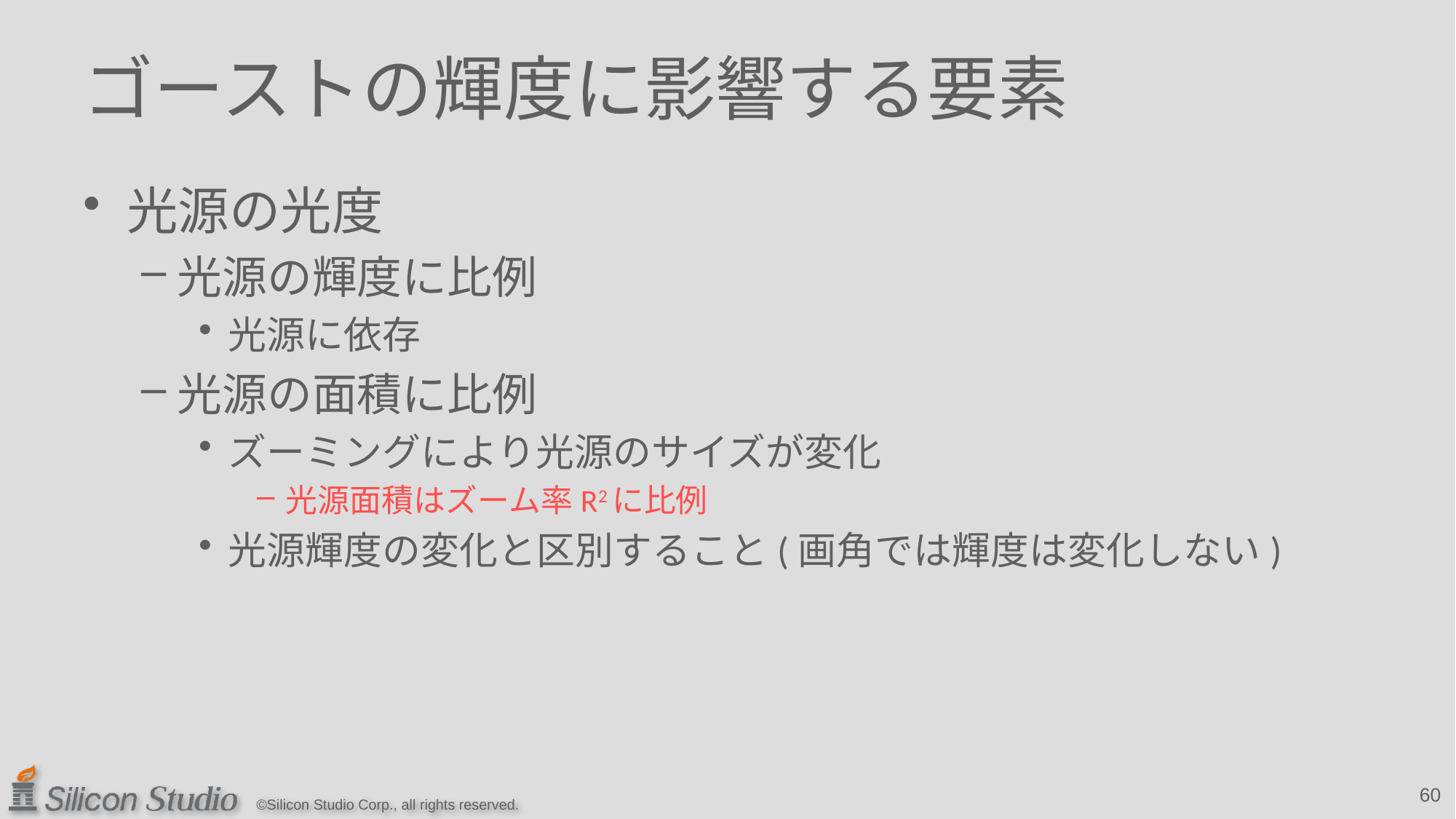

# ゴーストの輝度に影響する要素
光源の光度
光源の輝度に比例
光源に依存
光源の面積に比例
ズーミングにより光源のサイズが変化
光源面積はズーム率R2に比例
光源輝度の変化と区別すること(画角では輝度は変化しない)

60